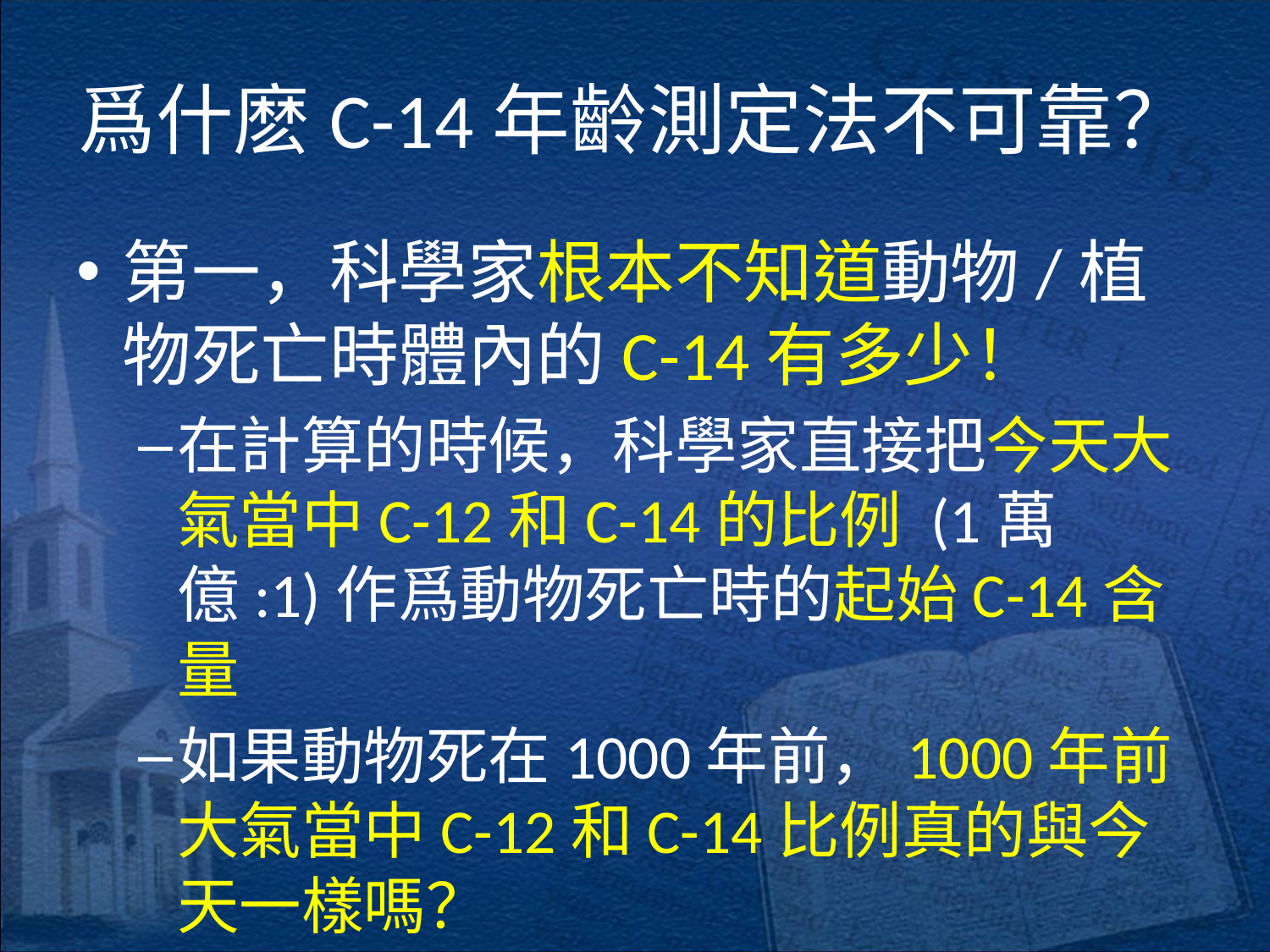

# 爲什麽C-14年齡測定法不可靠？
第一，科學家根本不知道動物/植物死亡時體內的C-14有多少！
在計算的時候，科學家直接把今天大氣當中C-12和C-14的比例 (1萬億:1)作爲動物死亡時的起始C-14含量
如果動物死在1000年前，1000年前大氣當中C-12和C-14比例真的與今天一樣嗎？